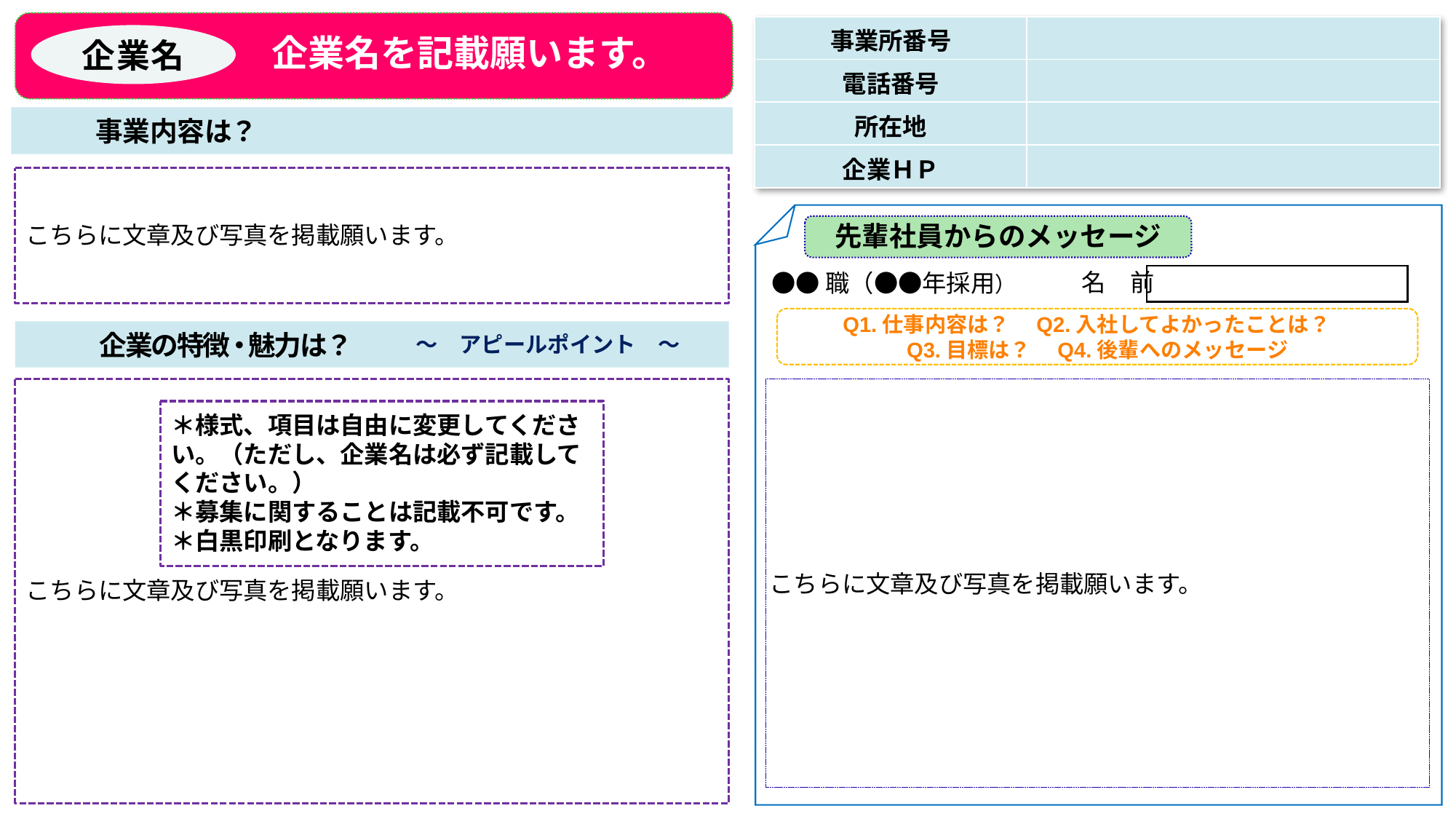

企  業  名
| 事業所番号 |  |
| --- | --- |
| 電話番号 |  |
| 所在地 |  |
| 企業ＨＰ |  |
企業名を記載願います。
　　　事   業   内   容   は  ？
こちらに文章及び写真を掲載願います。

　　　名　前
●●職（●●年採用）
こちらに文章及び写真を掲載願います。
先輩社員からのメッセージ

この質問は参考に記載しています。質問内容及び質問数は自由です。
Q1.仕事内容は？　Q2.入社してよかったことは？
Q3.目標は？　Q4.後輩へのメッセージ
　　　企  業  の  特  徴・魅  力  は  ？
　～　アピールポイント　～
こちらに文章及び写真を掲載願います。
＊様式、項目は自由に変更してください。（ただし、企業名は必ず記載してください。）
＊募集に関することは記載不可です。
＊白黒印刷となります。